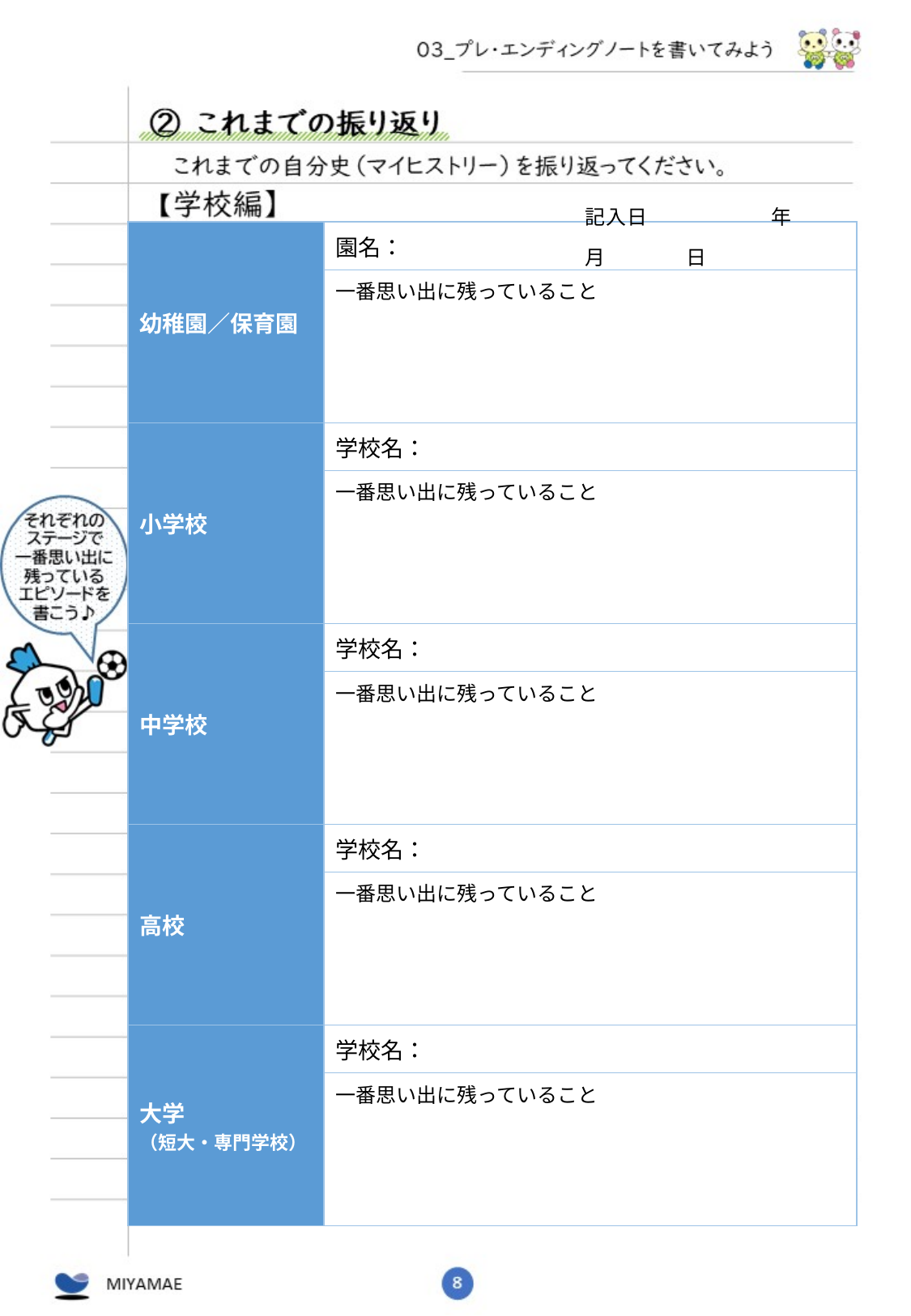

記入日　　　　　　年　　　　月　　　　日
| 幼稚園／保育園 | 園名： |
| --- | --- |
|  | 一番思い出に残っていること |
| 小学校 | 学校名： |
|  | 一番思い出に残っていること |
| 中学校 | 学校名： |
|  | 一番思い出に残っていること |
| 高校 | 学校名： |
|  | 一番思い出に残っていること |
| 大学 （短大・専門学校） | 学校名： |
|  | 一番思い出に残っていること |